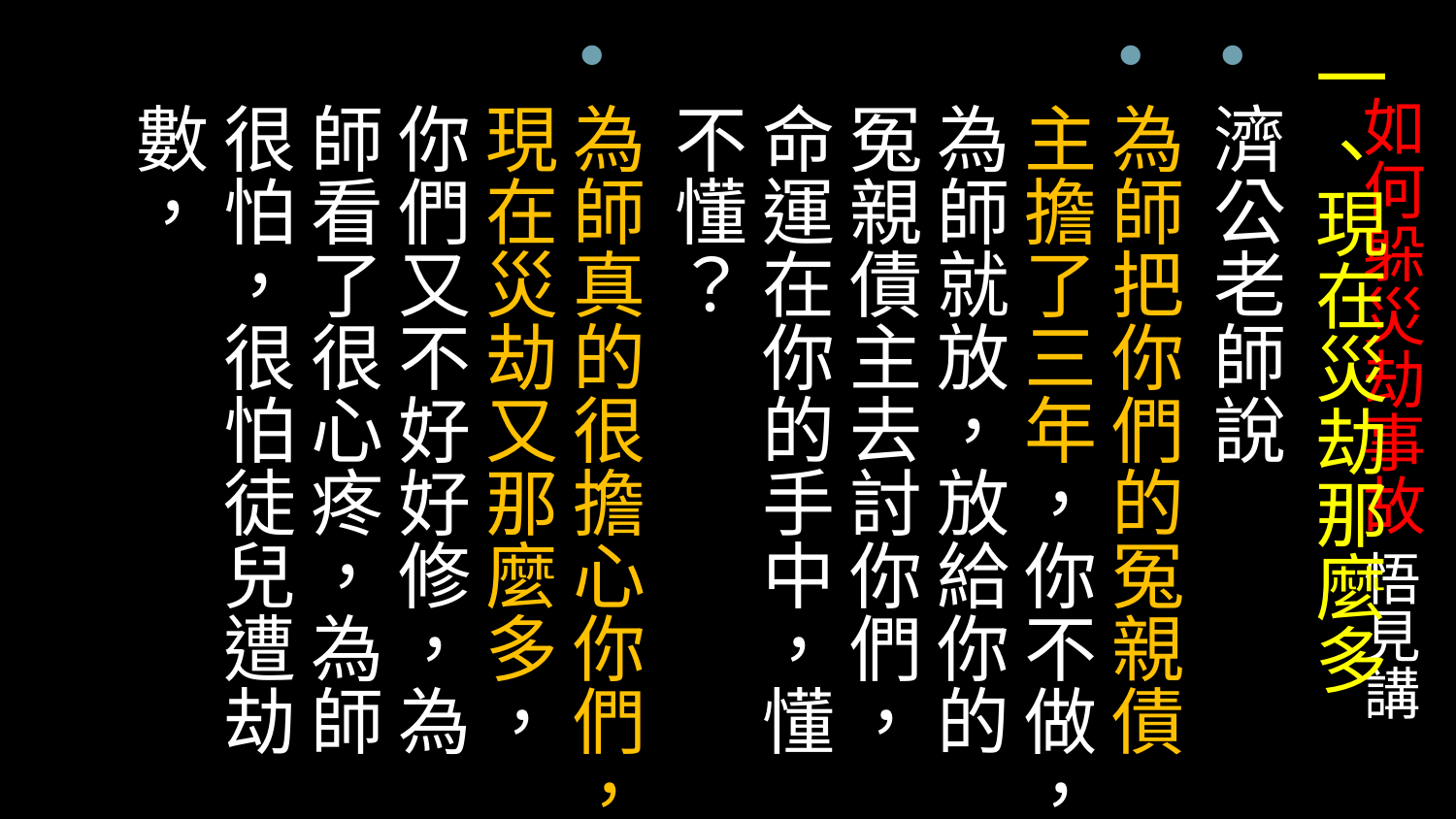

一、現在災劫那麼多
濟公老師說
為師把你們的冤親債主擔了三年，你不做，為師就放，放給你的冤親債主去討你們，命運在你的手中，懂不懂？
為師真的很擔心你們，現在災劫又那麼多，你們又不好好修，為師看了很心疼，為師很怕，很怕徒兒遭劫數，

# 如何躲災劫事故 悟見講